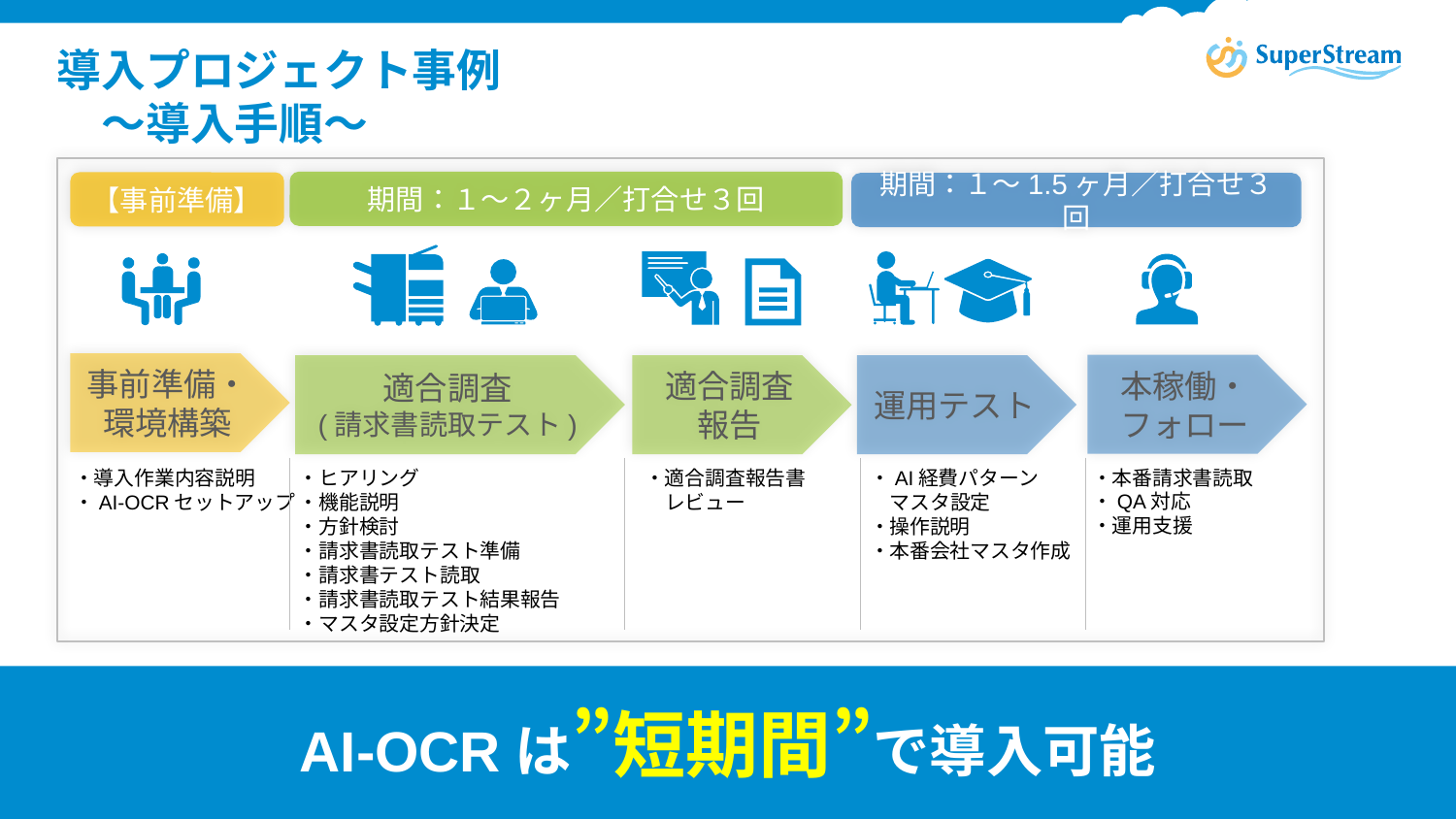

# 導入プロジェクト事例 　～導入手順～

期間：１～２ヶ月／打合せ３回
【事前準備】
期間：１～1.5ヶ月／打合せ３回

事前準備・環境構築
本稼働・
フォロー
適合調査
(請求書読取テスト)
適合調査
報告
運用テスト
・本番請求書読取
・QA対応
・運用支援
・導入作業内容説明
・AI-OCRセットアップ
・ヒアリング
・機能説明
・方針検討
・請求書読取テスト準備
・請求書テスト読取
・請求書読取テスト結果報告
・マスタ設定方針決定
・適合調査報告書
　レビュー
・AI経費パターン
　マスタ設定
・操作説明
・本番会社マスタ作成

AI-OCRは”短期間”で導入可能
© SuperStream Inc. All rights reserved.
33